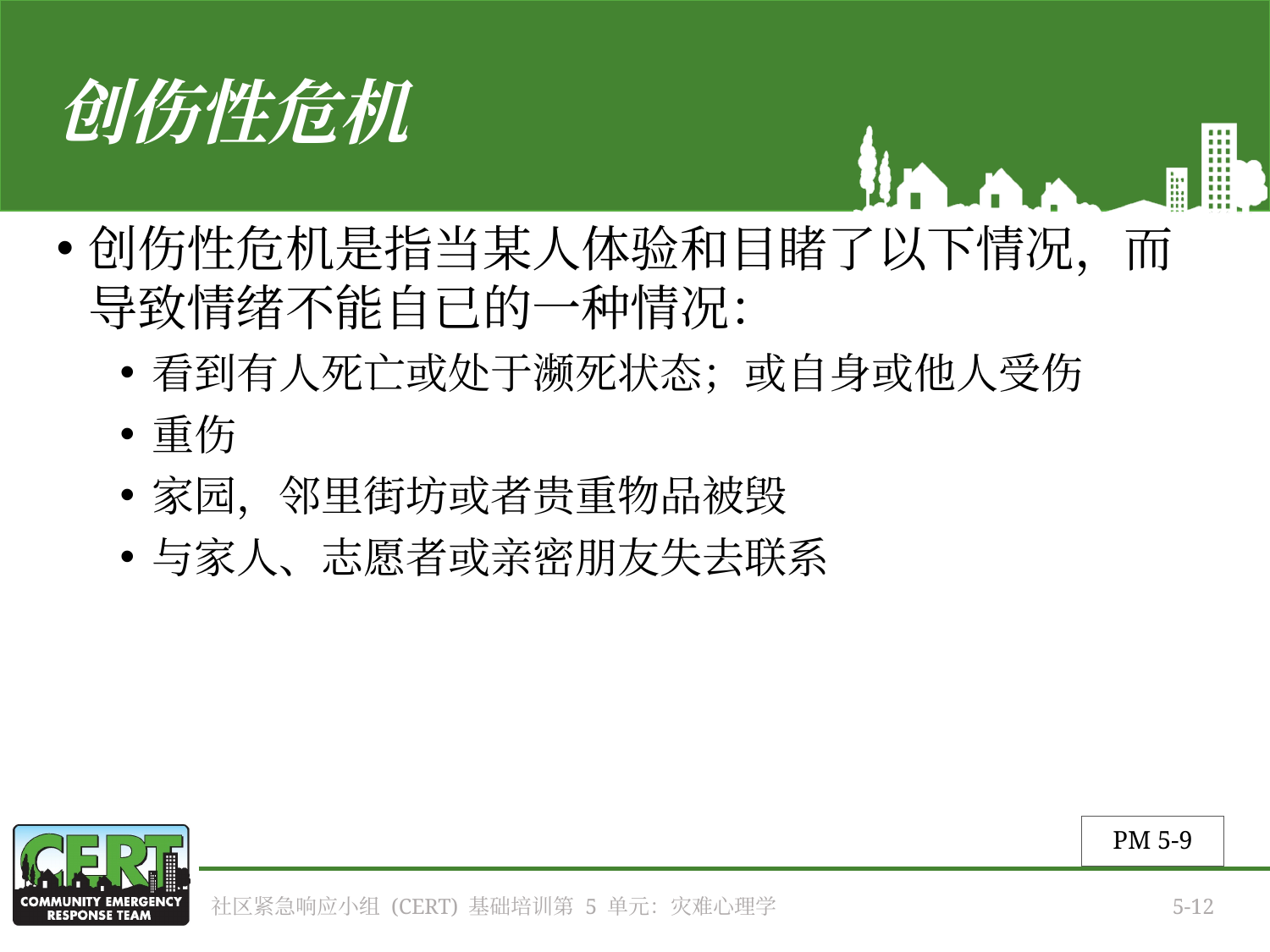

# 创伤性危机
创伤性危机是指当某人体验和目睹了以下情况，而导致情绪不能自已的一种情况：
看到有人死亡或处于濒死状态；或自身或他人受伤
重伤
家园，邻里街坊或者贵重物品被毁
与家人、志愿者或亲密朋友失去联系
PM 5-9
社区紧急响应小组 (CERT) 基础培训第 5 单元：灾难心理学
5-12